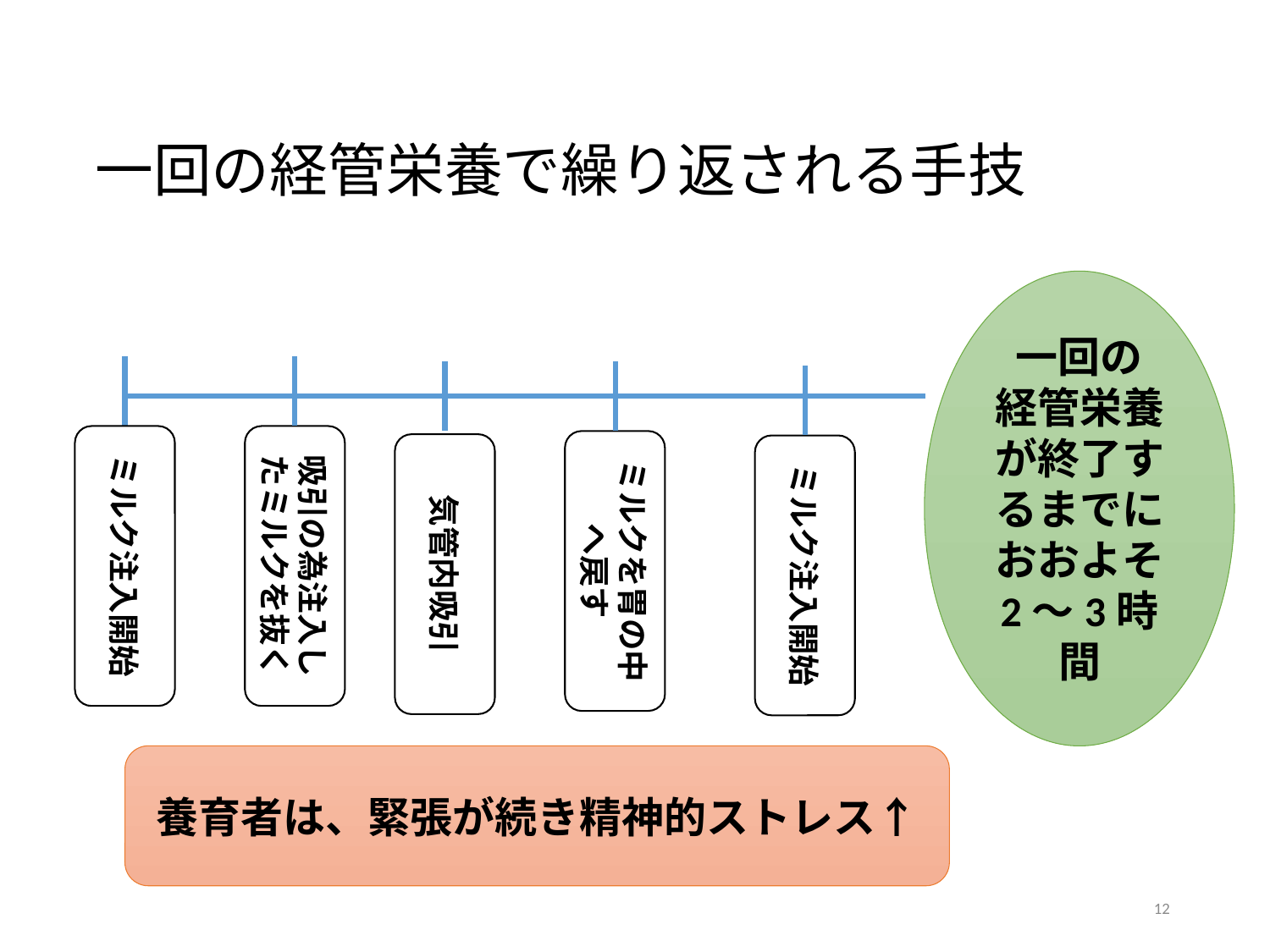

# 一回の経管栄養で繰り返される手技

一回の
経管栄養が終了するまでにおおよそ
2～3時間
ミルク注入開始
吸引の為注入したミルクを抜く
ミルクを胃の中へ戻す
気管内吸引
ミルク注入開始
養育者は、緊張が続き精神的ストレス↑
12